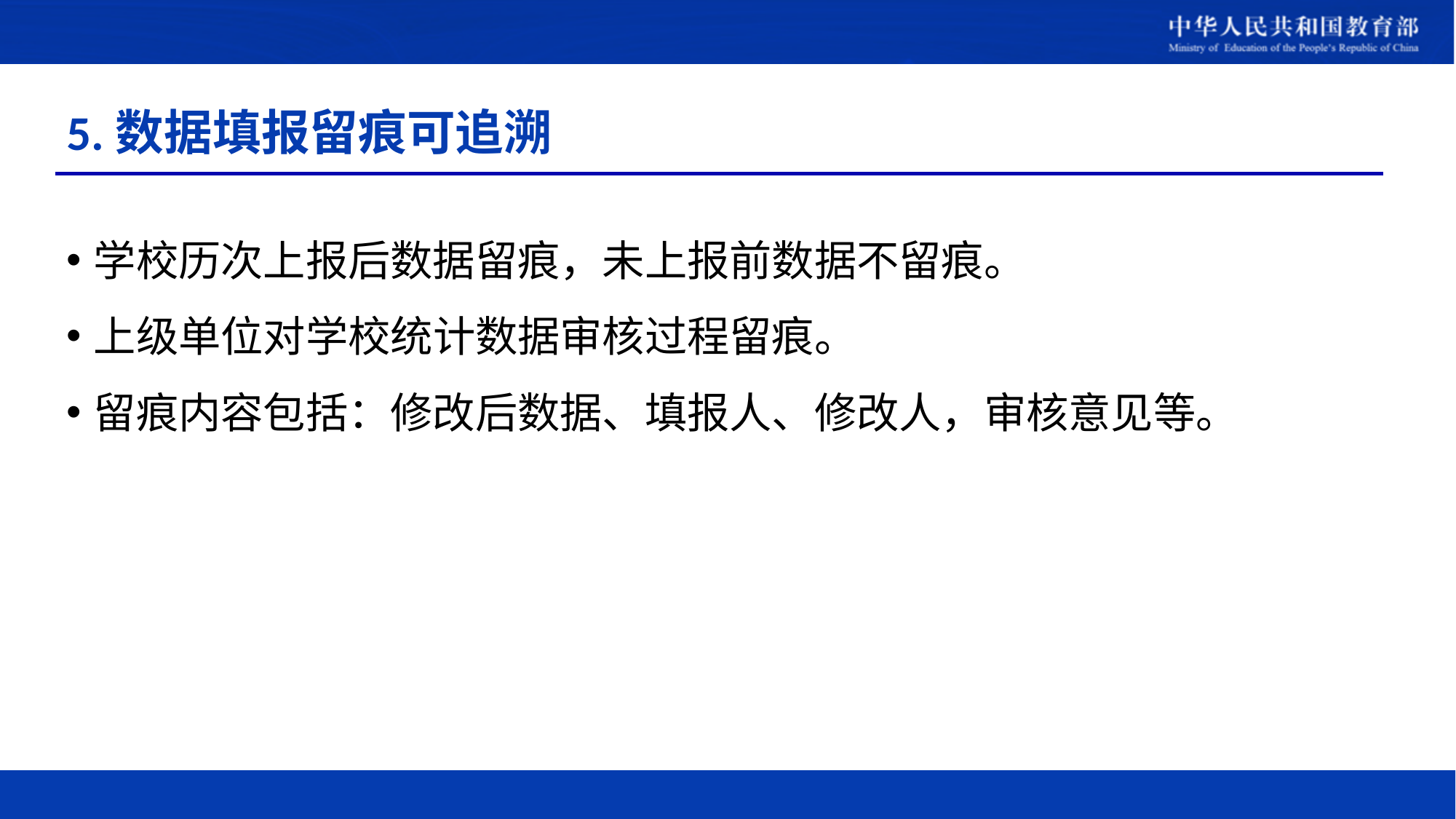

# 5.数据填报留痕可追溯
学校历次上报后数据留痕，未上报前数据不留痕。
上级单位对学校统计数据审核过程留痕。
留痕内容包括：修改后数据、填报人、修改人，审核意见等。

95